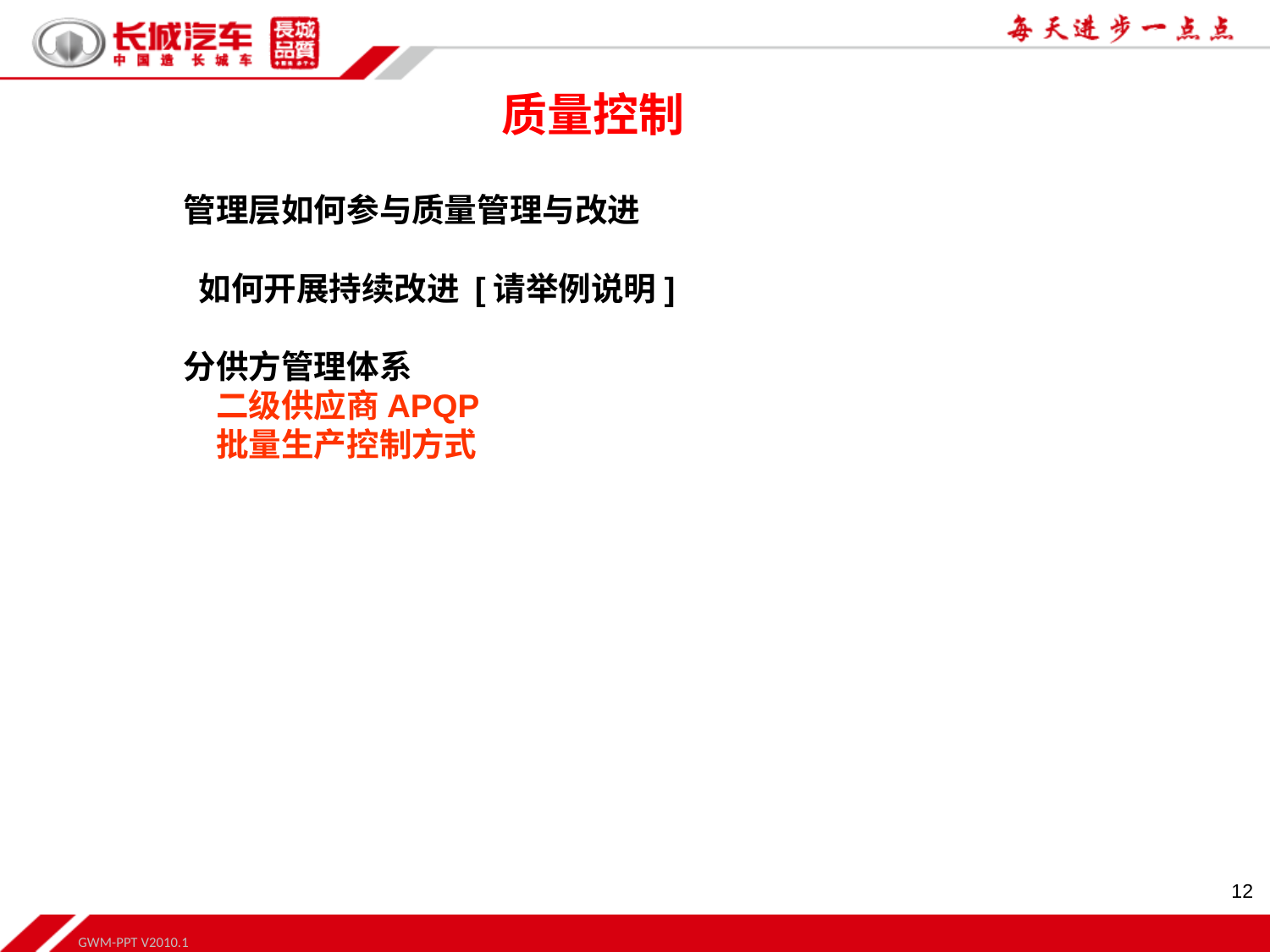

质量控制

管理层如何参与质量管理与改进

 如何开展持续改进 [请举例说明]

分供方管理体系
　二级供应商APQP
　批量生产控制方式

12